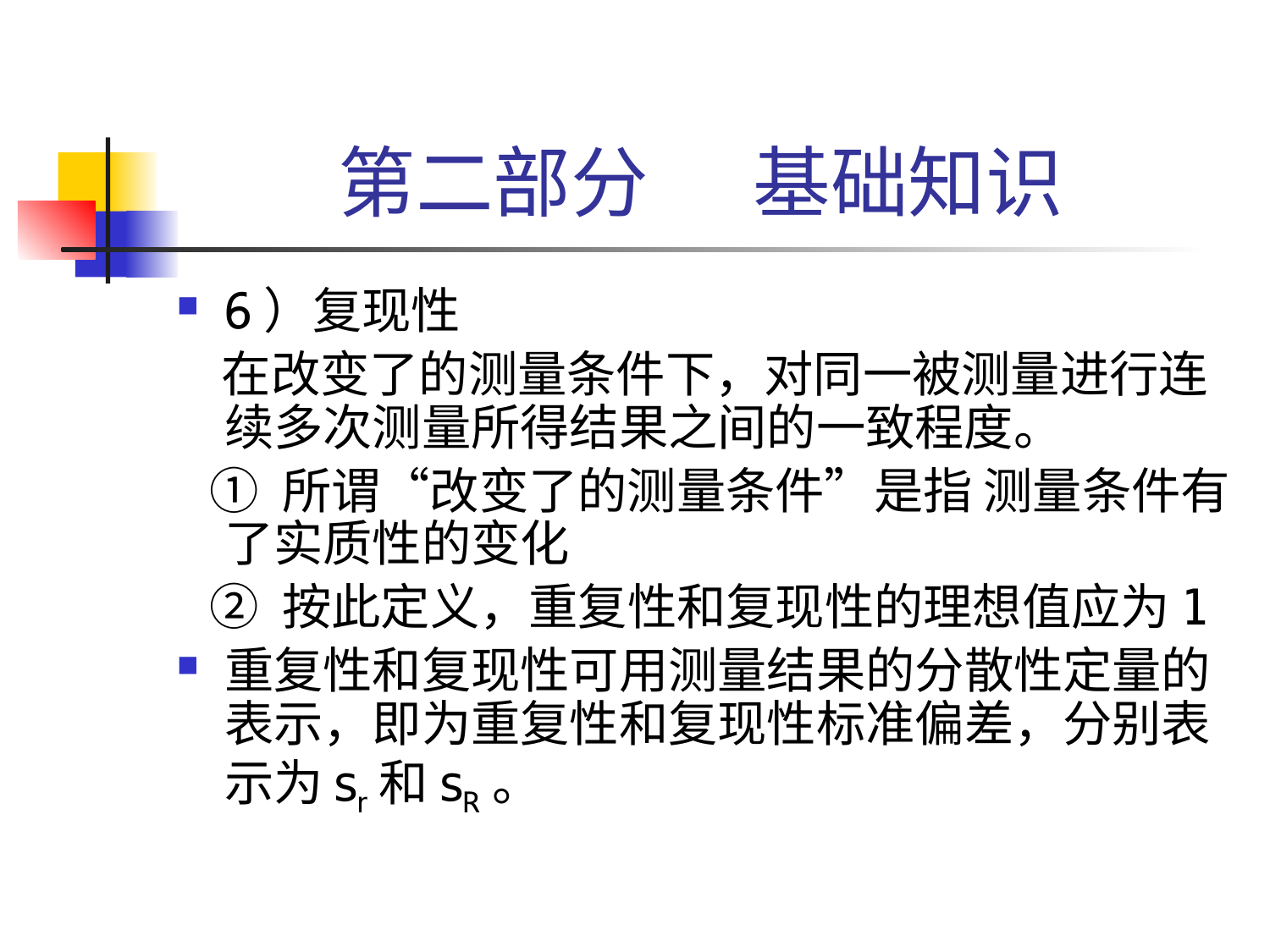

# 第二部分      基础知识
6）复现性
   在改变了的测量条件下，对同一被测量进行连续多次测量所得结果之间的一致程度。
   ① 所谓“改变了的测量条件”是指 测量条件有了实质性的变化
   ② 按此定义，重复性和复现性的理想值应为1
重复性和复现性可用测量结果的分散性定量的表示，即为重复性和复现性标准偏差，分别表示为sr和sR。